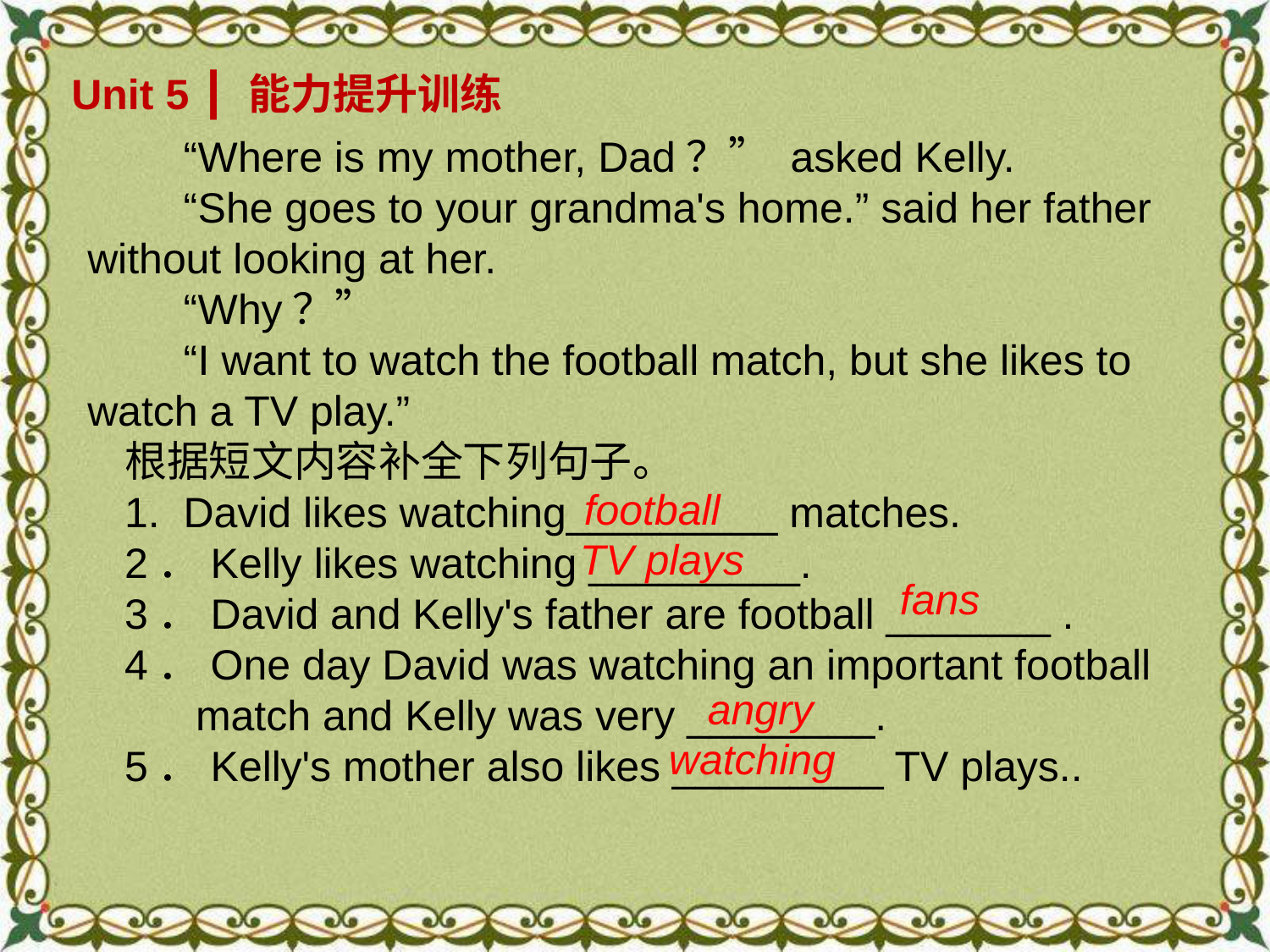

Unit 5 ┃ 能力提升训练
     “Where is my mother, Dad？” asked Kelly.
     “She goes to your grandma's home.” said her father without looking at her.
     “Why？”
     “I want to watch the football match, but she likes to watch a TV play.”
根据短文内容补全下列句子。
1.  David likes watching_________ matches.
2．Kelly likes watching _________.
3．David and Kelly's father are football _______ .
4．One day David was watching an important football
      match and Kelly was very ________.
5．Kelly's mother also likes _________ TV plays..

football
TV plays
fans
angry
watching